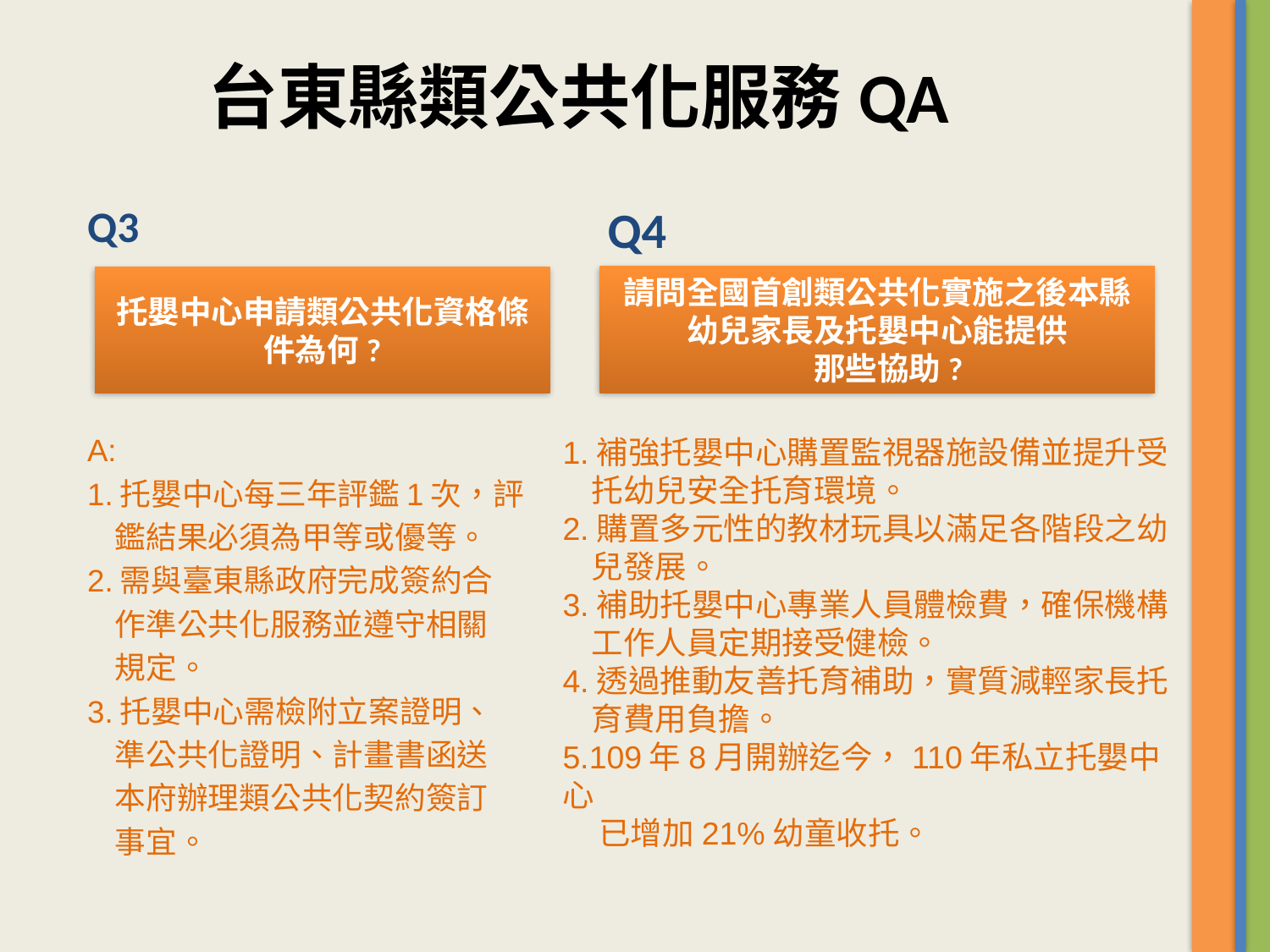

台東縣類公共化服務QA
Q3

A:
1.托嬰中心每三年評鑑1次，評
   鑑結果必須為甲等或優等。
2.需與臺東縣政府完成簽約合
   作準公共化服務並遵守相關
   規定。
3.托嬰中心需檢附立案證明、
   準公共化證明、計畫書函送
   本府辦理類公共化契約簽訂
   事宜。
Q4

請問全國首創類公共化實施之後本縣幼兒家長及托嬰中心能提供
  那些協助?
托嬰中心申請類公共化資格條件為何?
1.補強托嬰中心購置監視器施設備並提升受
   托幼兒安全托育環境。
2.購置多元性的教材玩具以滿足各階段之幼
   兒發展。
3.補助托嬰中心專業人員體檢費，確保機構
   工作人員定期接受健檢。
4.透過推動友善托育補助，實質減輕家長托
   育費用負擔。
5.109年8月開辦迄今，110年私立托嬰中心
    已增加21%幼童收托。